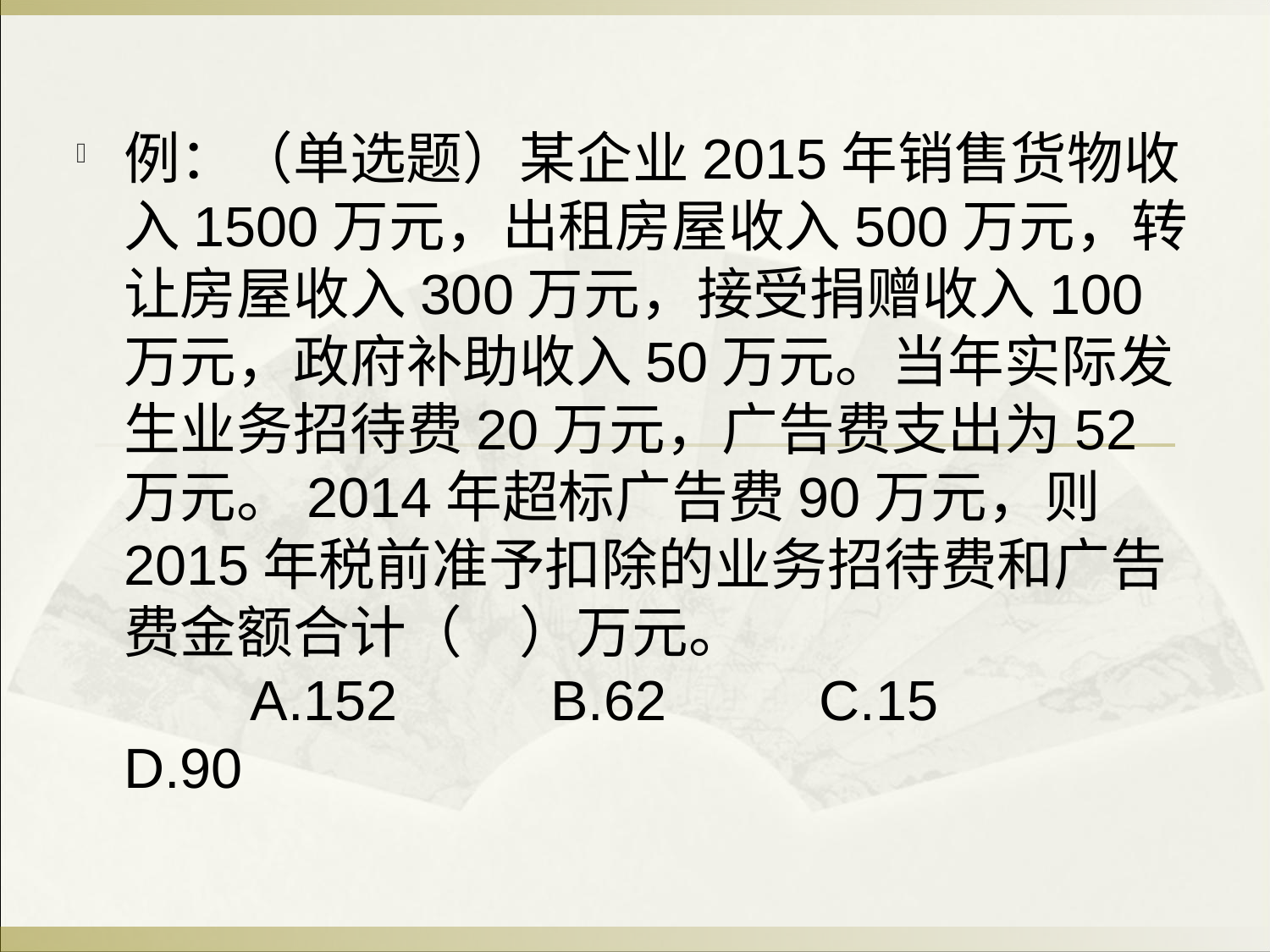

例：（单选题）某企业2015年销售货物收入1500万元，出租房屋收入500万元，转让房屋收入300万元，接受捐赠收入100万元，政府补助收入50万元。当年实际发生业务招待费20万元，广告费支出为52万元。2014年超标广告费90万元，则2015年税前准予扣除的业务招待费和广告费金额合计（　）万元。
　　A.152　　 B.62　　 C.15　　 D.90